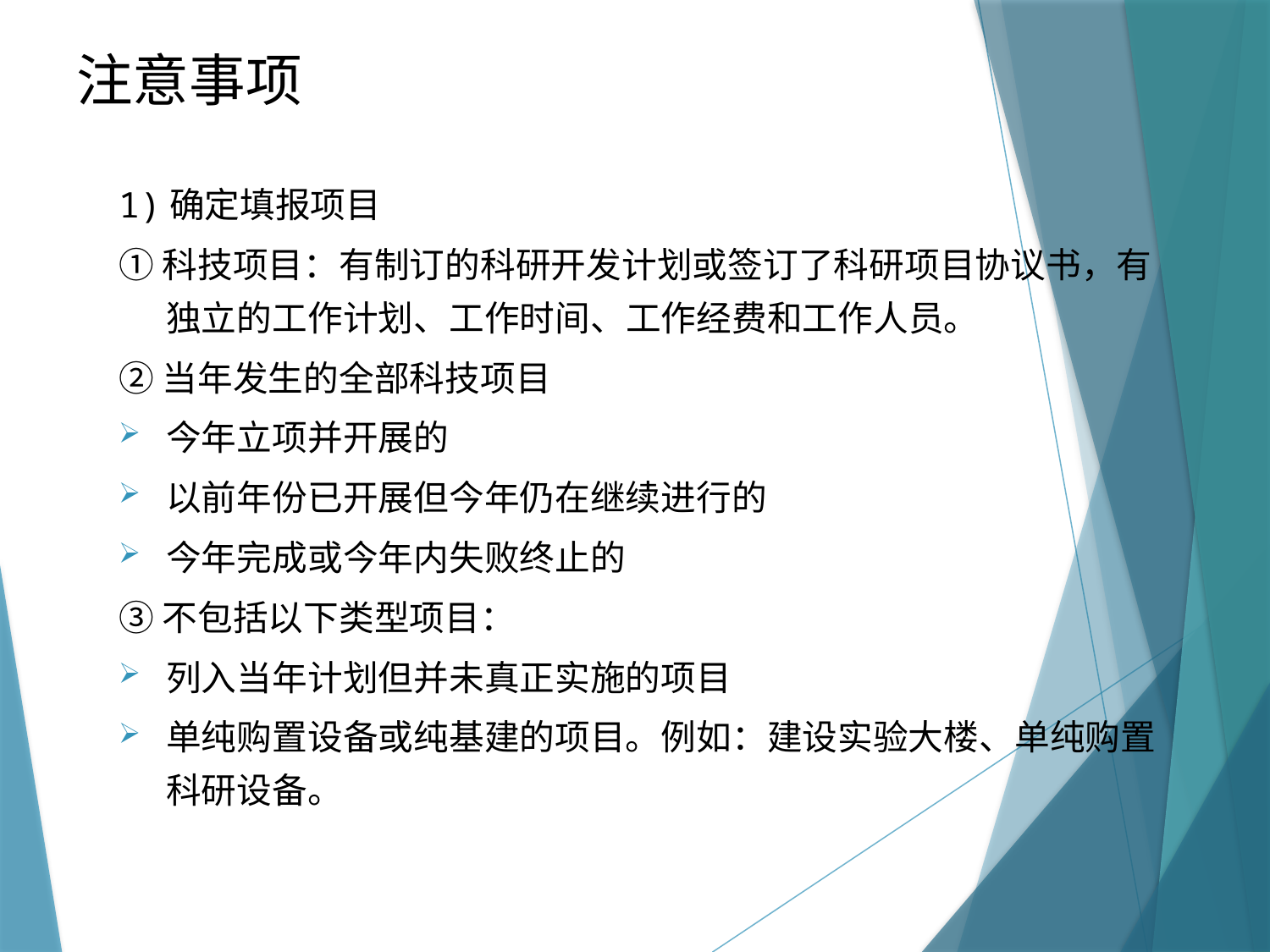

# 注意事项
1)确定填报项目
①科技项目：有制订的科研开发计划或签订了科研项目协议书，有独立的工作计划、工作时间、工作经费和工作人员。
②当年发生的全部科技项目
今年立项并开展的
以前年份已开展但今年仍在继续进行的
今年完成或今年内失败终止的
③不包括以下类型项目：
列入当年计划但并未真正实施的项目
单纯购置设备或纯基建的项目。例如：建设实验大楼、单纯购置科研设备。